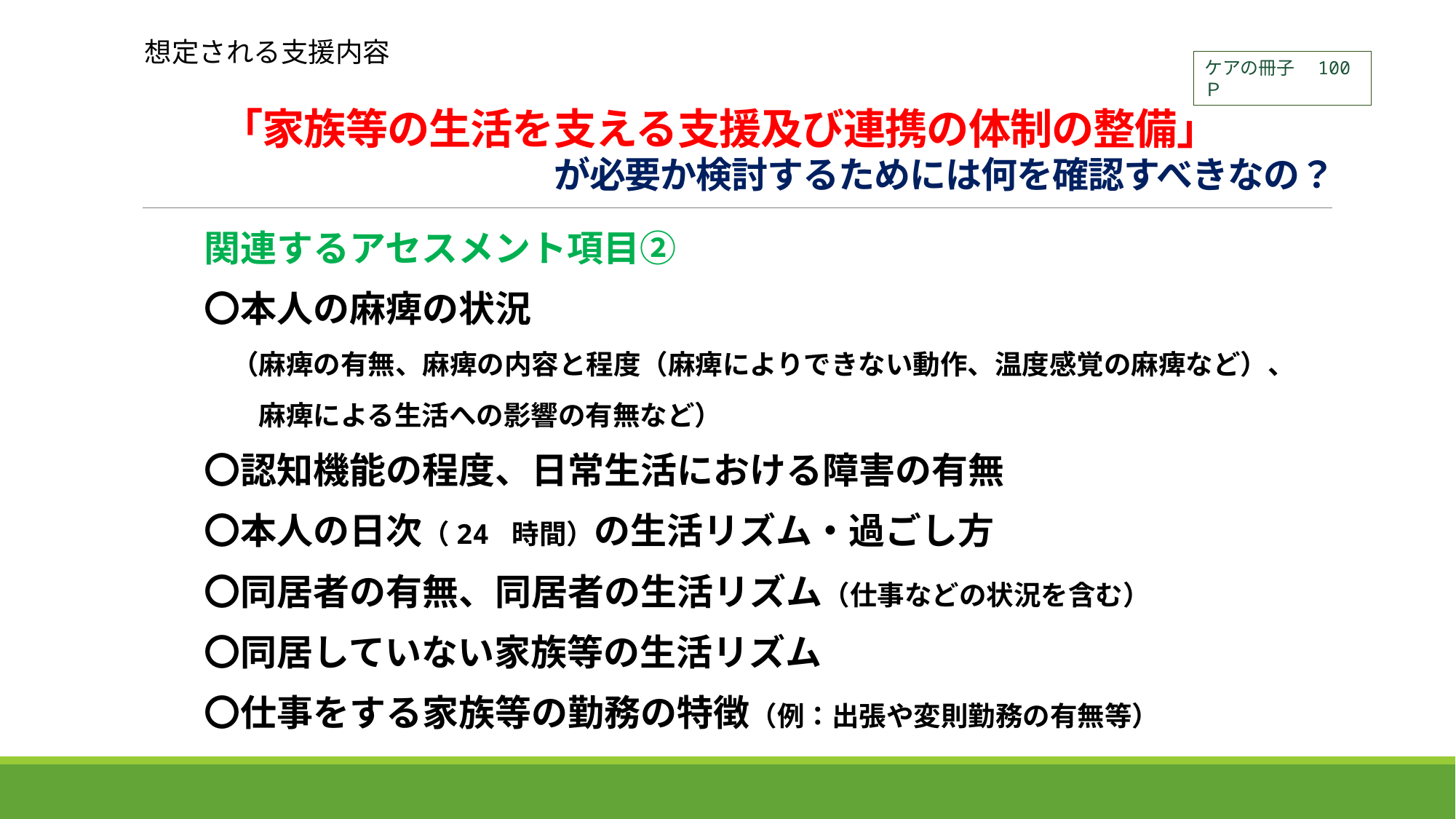

想定される支援内容
ケアの冊子　100Ｐ
# 「家族等の生活を支える支援及び連携の体制の整備」 　　　　　　　　　　　　が必要か検討するためには何を確認すべきなの？
関連するアセスメント項目②
〇本人の麻痺の状況
　（麻痺の有無、麻痺の内容と程度（麻痺によりできない動作、温度感覚の麻痺など）、
　　麻痺による生活への影響の有無など）
〇認知機能の程度、日常生活における障害の有無
〇本人の日次（24 時間）の生活リズム・過ごし方
〇同居者の有無、同居者の生活リズム（仕事などの状況を含む）
〇同居していない家族等の生活リズム
〇仕事をする家族等の勤務の特徴（例：出張や変則勤務の有無等）